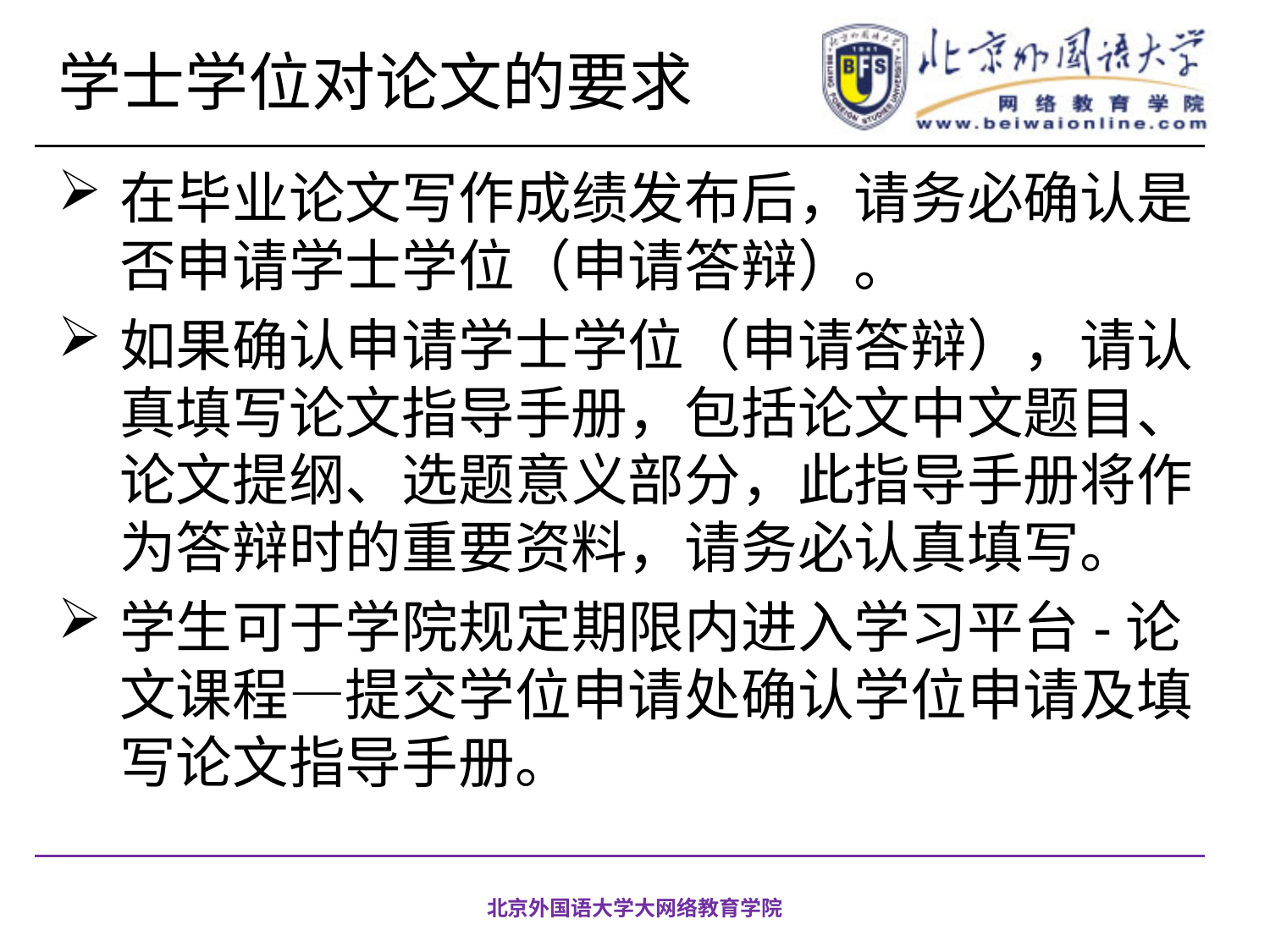

# 学士学位对论文的要求
在毕业论文写作成绩发布后，请务必确认是否申请学士学位（申请答辩）。
如果确认申请学士学位（申请答辩），请认真填写论文指导手册，包括论文中文题目、论文提纲、选题意义部分，此指导手册将作为答辩时的重要资料，请务必认真填写。
学生可于学院规定期限内进入学习平台-论文课程—提交学位申请处确认学位申请及填写论文指导手册。

北京外国语大学大网络教育学院
56